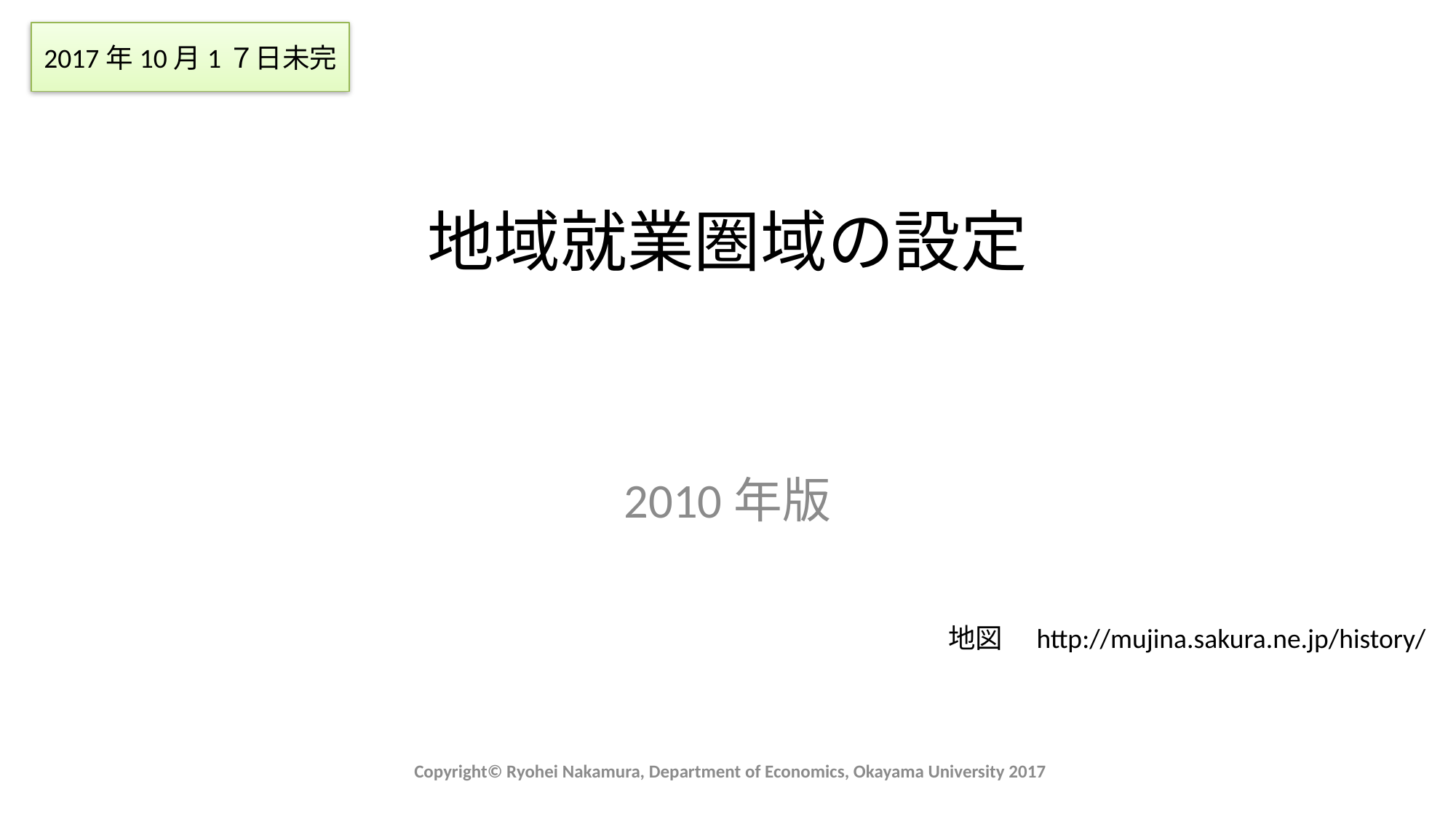

2017年10月1７日未完
# 地域就業圏域の設定
2010年版
地図　http://mujina.sakura.ne.jp/history/
Copyright© Ryohei Nakamura, Department of Economics, Okayama University 2017